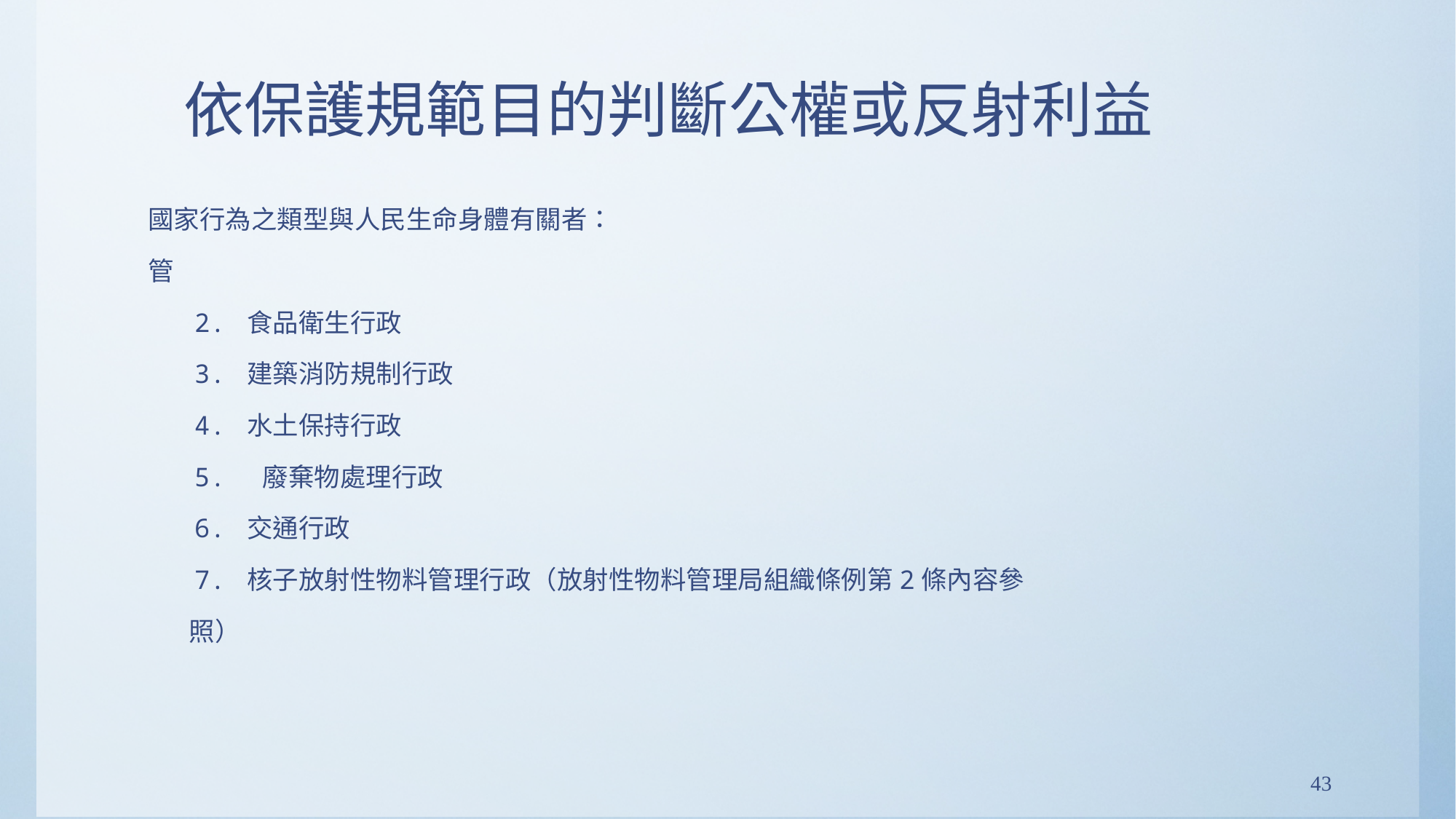

# 依保護規範目的判斷公權或反射利益
國家行為之類型與人民生命身體有關者：
管
   2. 食品衛生行政
   3. 建築消防規制行政
   4. 水土保持行政
   5.  廢棄物處理行政
   6. 交通行政
   7. 核子放射性物料管理行政（放射性物料管理局組織條例第2條內容參
      照）

43